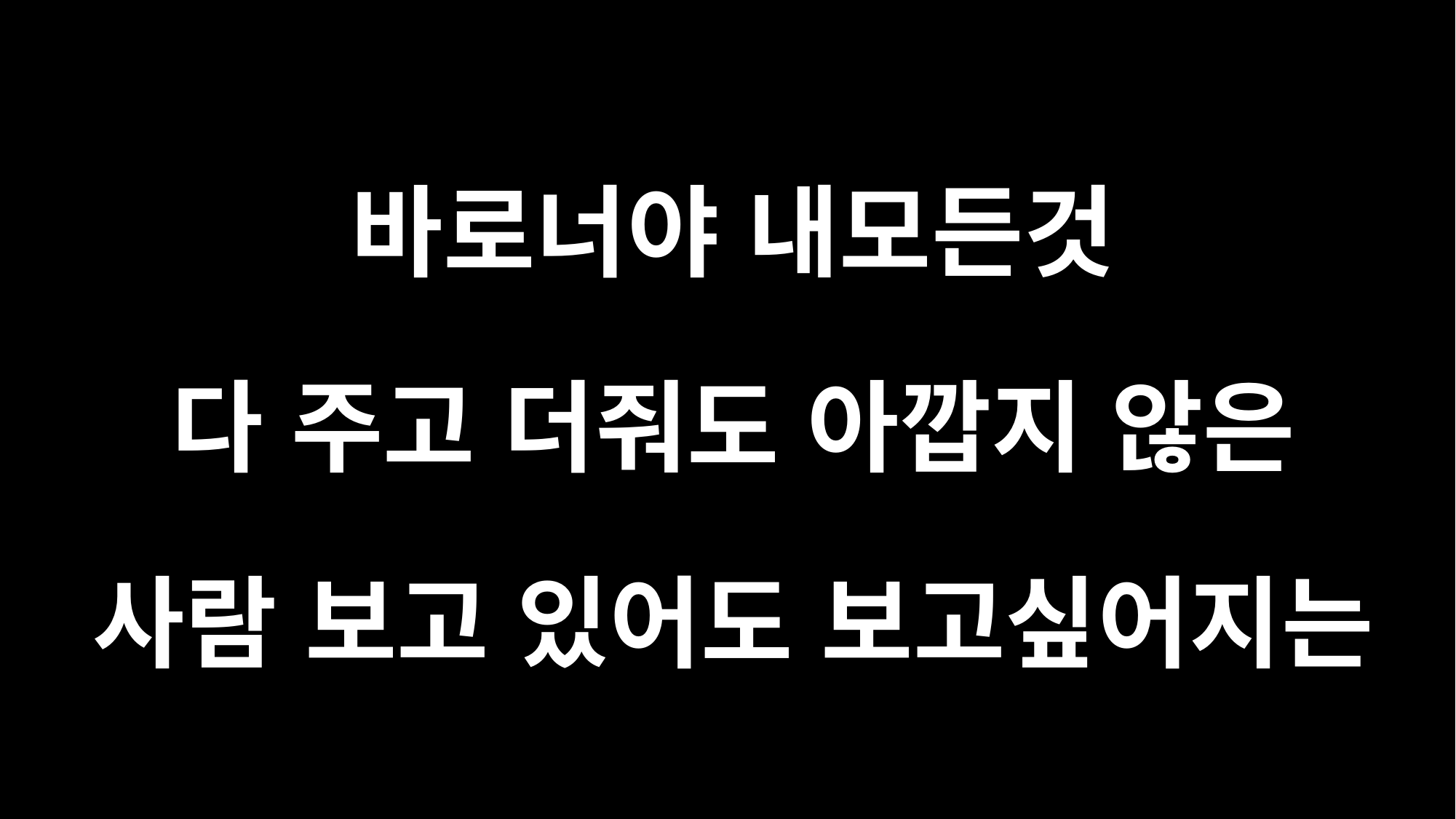

바로너야 내모든것
다 주고 더줘도 아깝지 않은
사람 보고 있어도 보고싶어지는